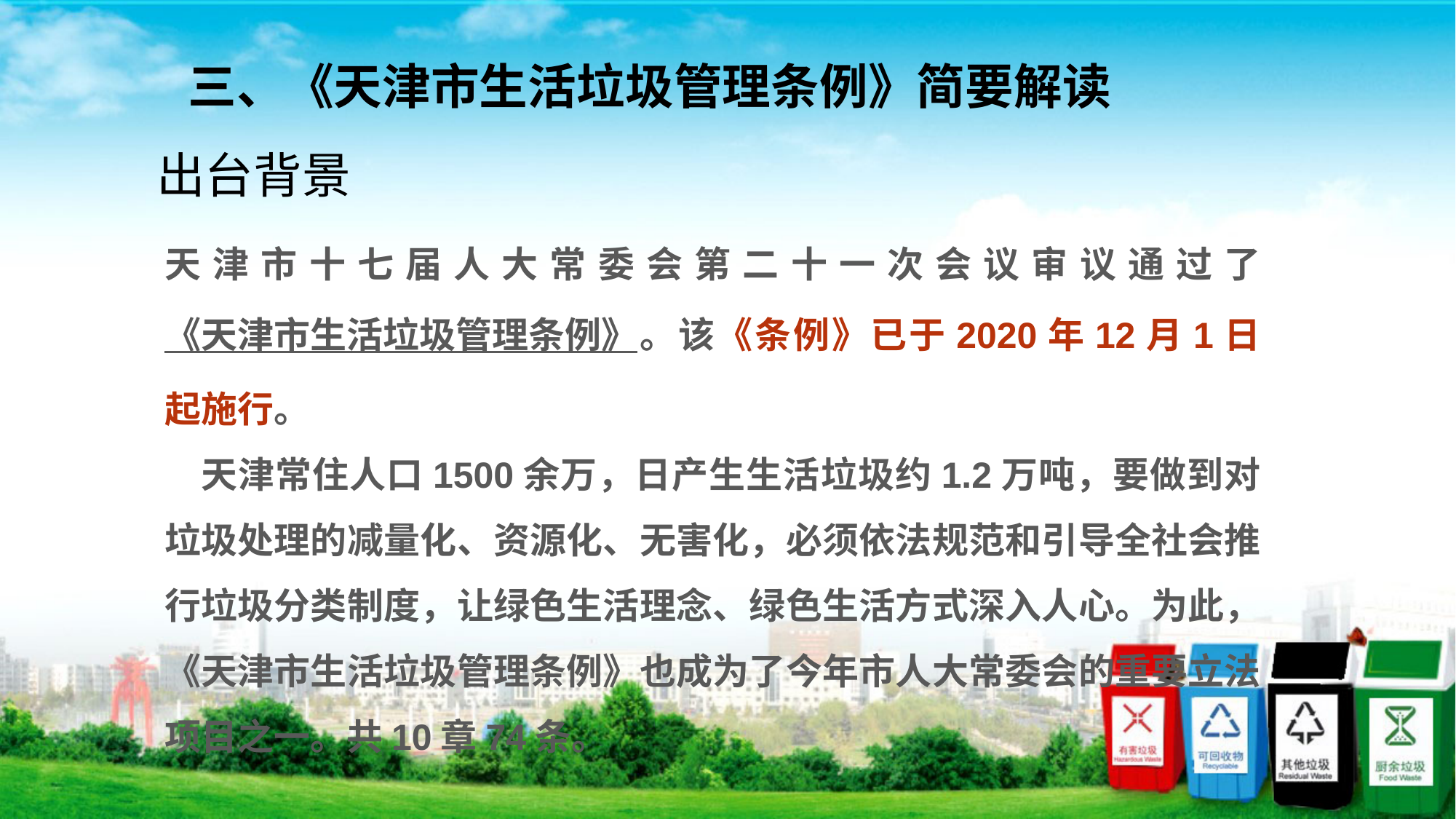

三、《天津市生活垃圾管理条例》简要解读
出台背景
天津市十七届人大常委会第二十一次会议审议通过了《天津市生活垃圾管理条例》。该《条例》已于2020年12月1日起施行。
   天津常住人口1500余万，日产生生活垃圾约1.2万吨，要做到对垃圾处理的减量化、资源化、无害化，必须依法规范和引导全社会推行垃圾分类制度，让绿色生活理念、绿色生活方式深入人心。为此，《天津市生活垃圾管理条例》也成为了今年市人大常委会的重要立法项目之一。共10章74条。